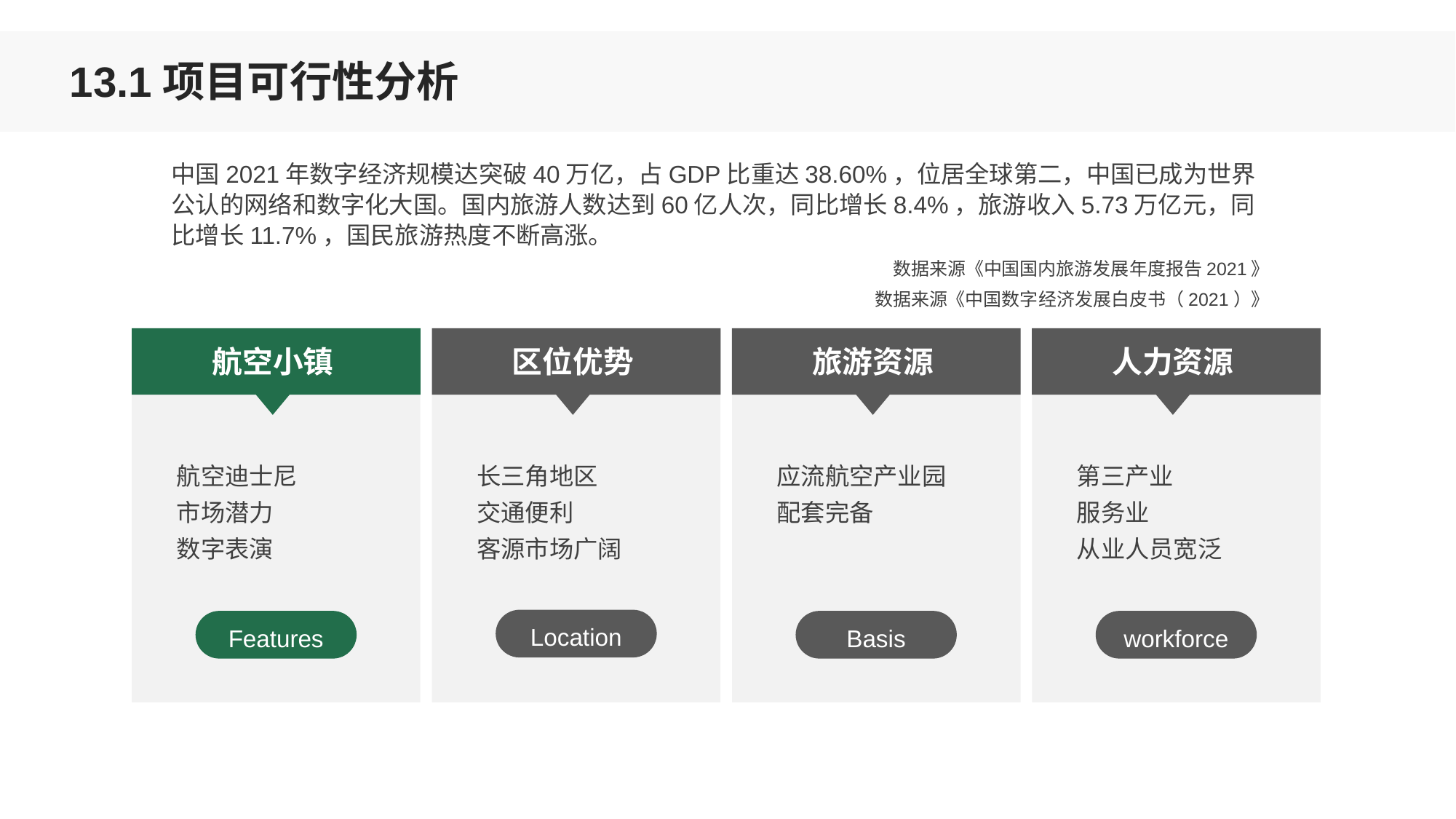

13.1项目可行性分析
中国2021年数字经济规模达突破40万亿，占GDP比重达38.60%，位居全球第二，中国已成为世界公认的网络和数字化大国。国内旅游人数达到60亿人次，同比增长8.4%，旅游收入5.73万亿元，同比增长11.7%，国民旅游热度不断高涨。
数据来源《中国国内旅游发展年度报告2021》
数据来源《中国数字经济发展白皮书（2021）》

航空小镇
区位优势
旅游资源
人力资源
航空迪士尼
市场潜力
数字表演
长三角地区
交通便利
客源市场广阔
应流航空产业园
配套完备
第三产业
服务业
从业人员宽泛
Location
Features
Basis
workforce